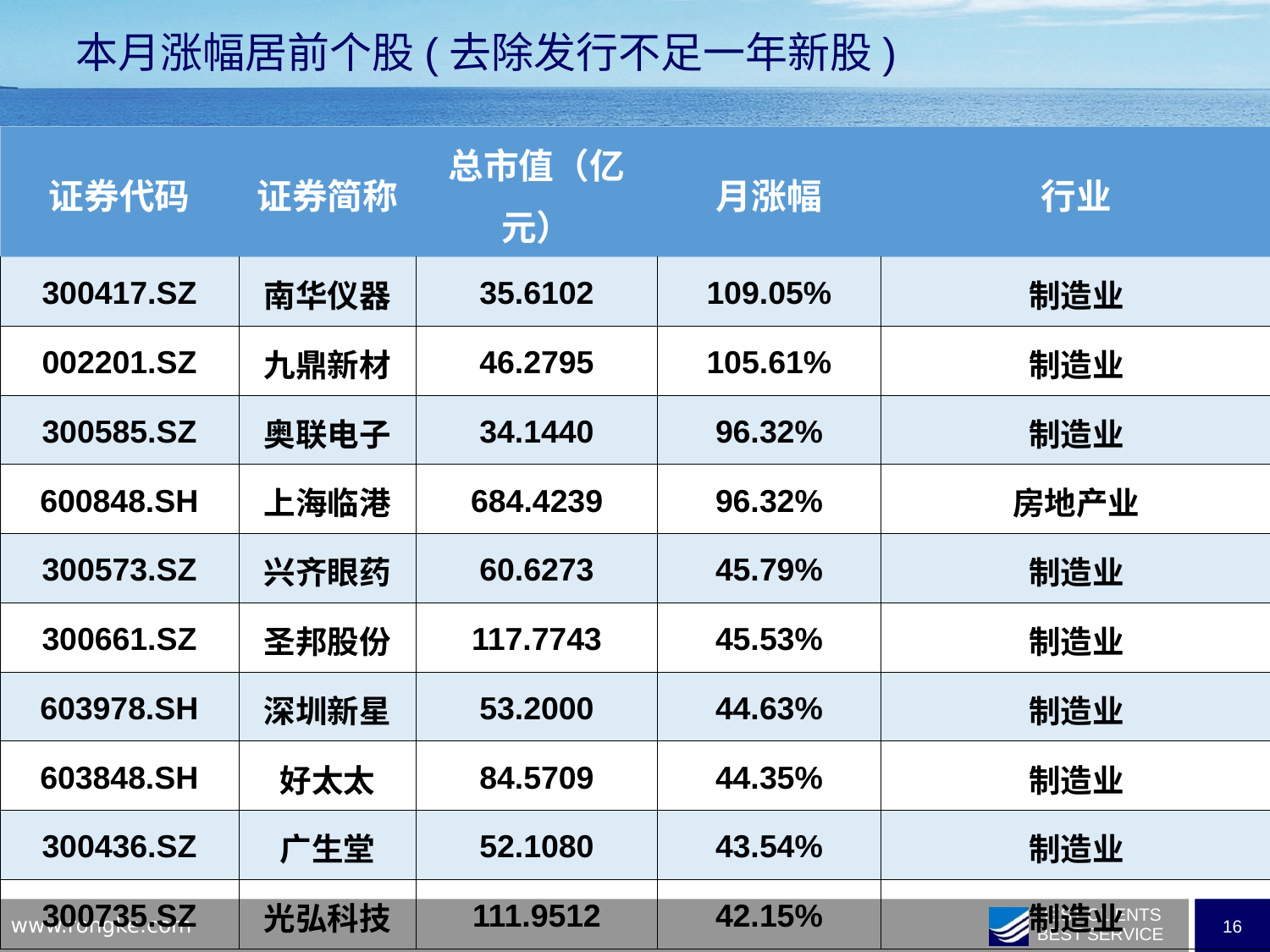

本月涨幅居前个股(去除发行不足一年新股)
| 证券代码 | 证券简称 | 总市值（亿元） | 月涨幅 | 行业 |
| --- | --- | --- | --- | --- |
| 300417.SZ | 南华仪器 | 35.6102 | 109.05% | 制造业 |
| 002201.SZ | 九鼎新材 | 46.2795 | 105.61% | 制造业 |
| 300585.SZ | 奥联电子 | 34.1440 | 96.32% | 制造业 |
| 600848.SH | 上海临港 | 684.4239 | 96.32% | 房地产业 |
| 300573.SZ | 兴齐眼药 | 60.6273 | 45.79% | 制造业 |
| 300661.SZ | 圣邦股份 | 117.7743 | 45.53% | 制造业 |
| 603978.SH | 深圳新星 | 53.2000 | 44.63% | 制造业 |
| 603848.SH | 好太太 | 84.5709 | 44.35% | 制造业 |
| 300436.SZ | 广生堂 | 52.1080 | 43.54% | 制造业 |
| 300735.SZ | 光弘科技 | 111.9512 | 42.15% | 制造业 |